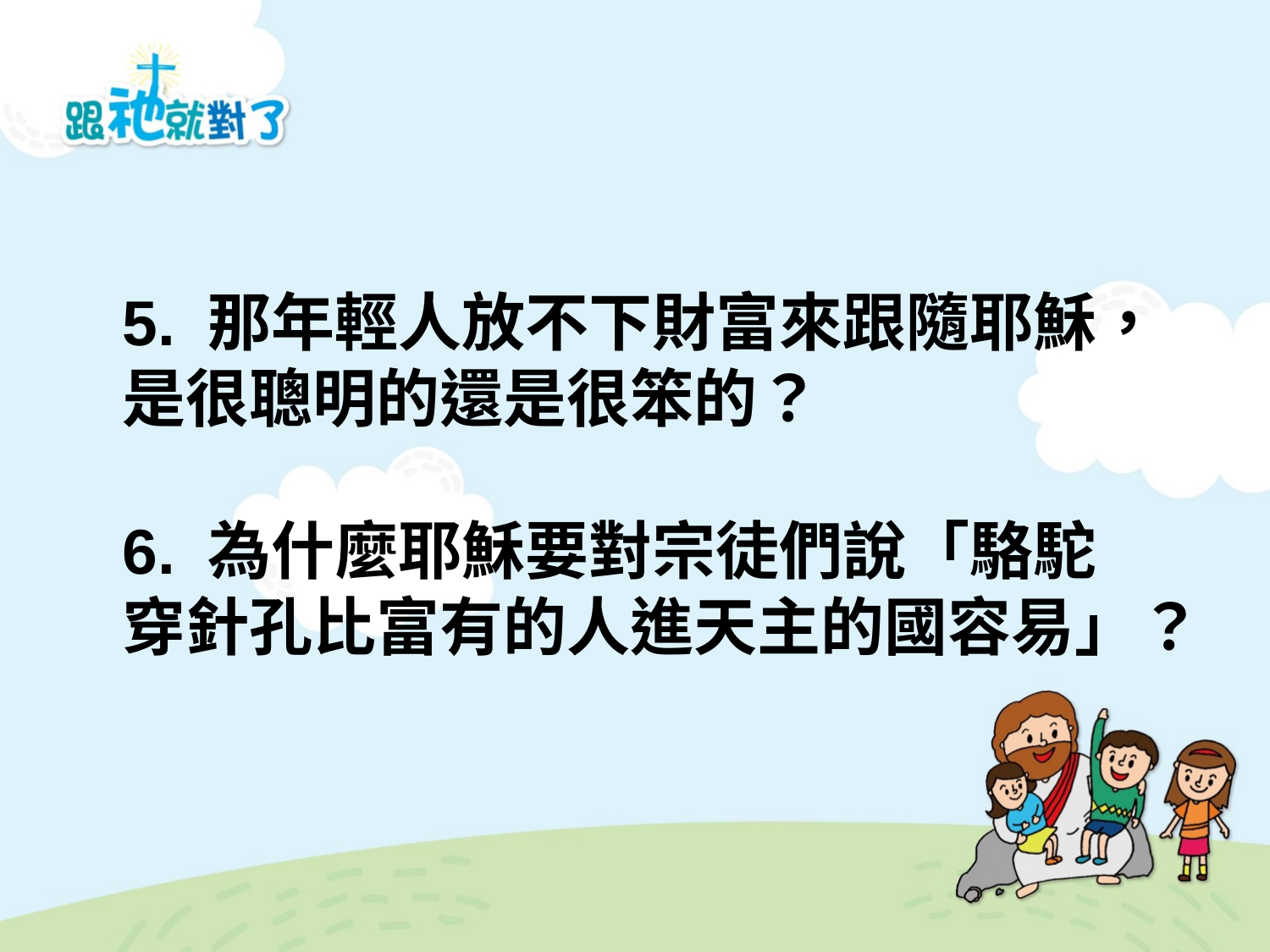

5. 那年輕人放不下財富來跟隨耶穌，是很聰明的還是很笨的？

6. 為什麼耶穌要對宗徒們說「駱駝穿針孔比富有的人進天主的國容易」？